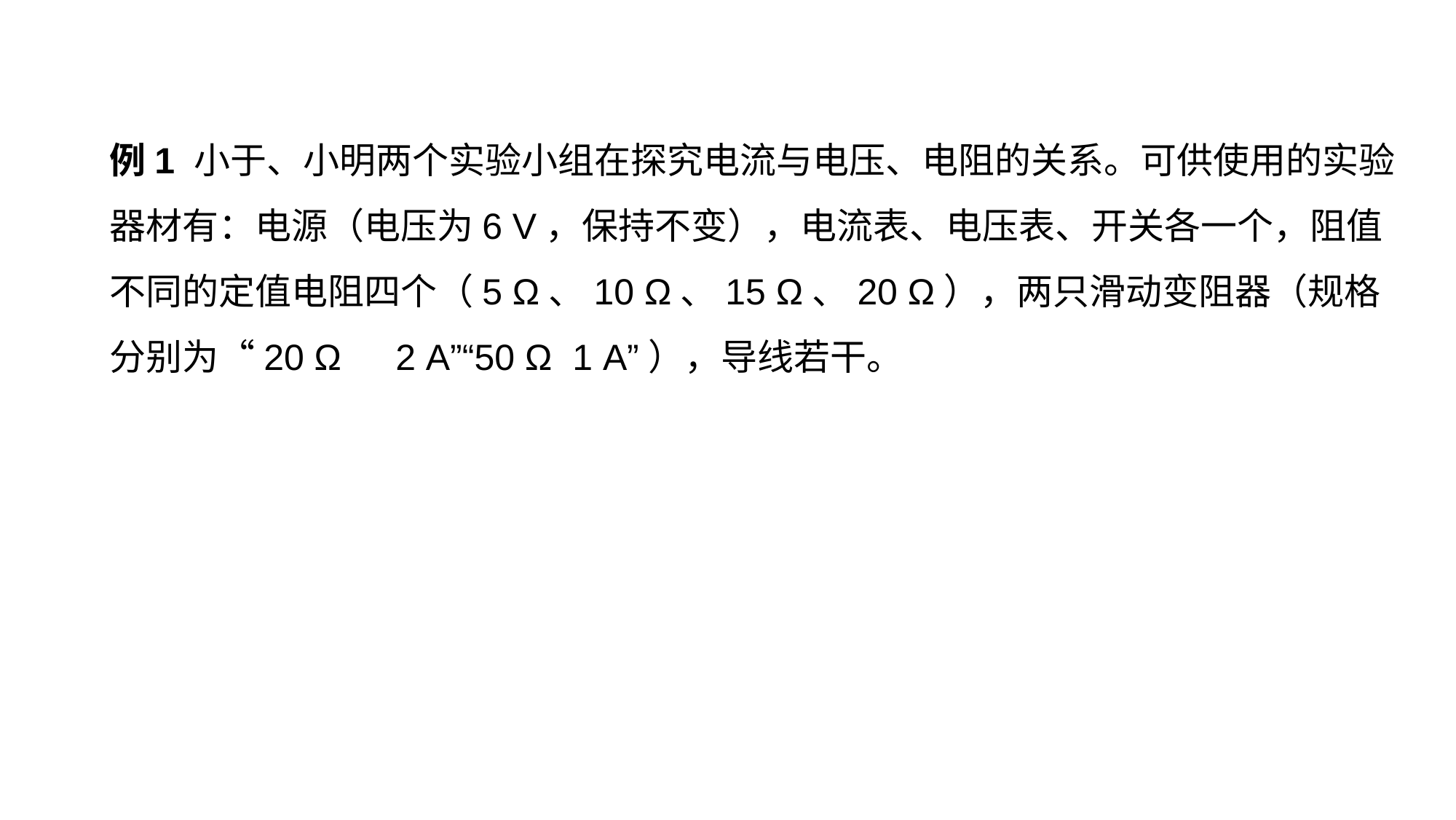

例1 小于、小明两个实验小组在探究电流与电压、电阻的关系。可供使用的实验器材有：电源（电压为6 V，保持不变），电流表、电压表、开关各一个，阻值不同的定值电阻四个（5 Ω、10 Ω、15 Ω、20 Ω），两只滑动变阻器（规格分别为“20 Ω　2 A”“50 Ω  1 A”），导线若干。
实验突破 素养提升